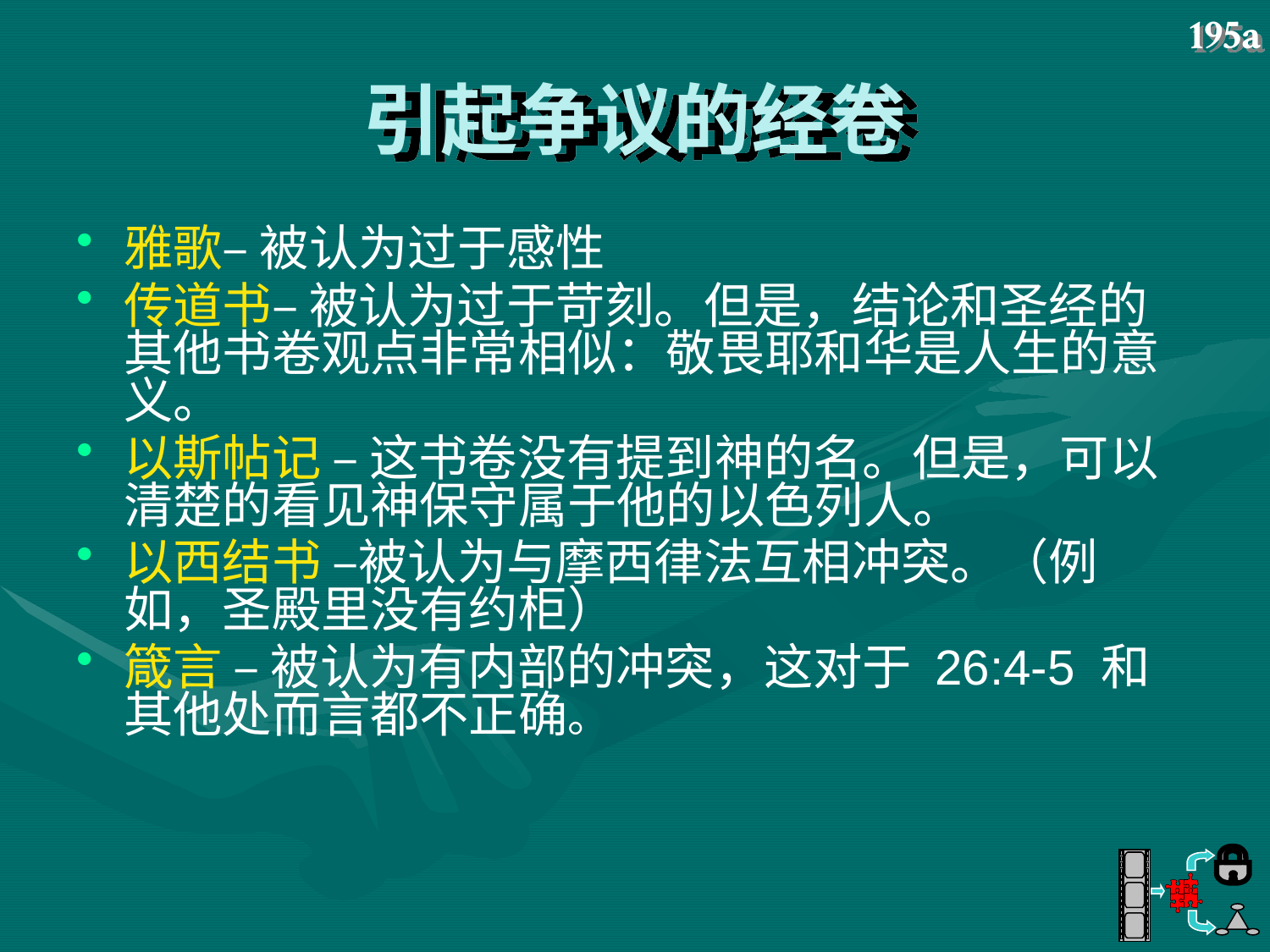

195a
# 引起争议的经卷
雅歌– 被认为过于感性
传道书– 被认为过于苛刻。但是，结论和圣经的其他书卷观点非常相似：敬畏耶和华是人生的意义。
以斯帖记 – 这书卷没有提到神的名。但是，可以清楚的看见神保守属于他的以色列人。
以西结书 –被认为与摩西律法互相冲突。（例如，圣殿里没有约柜）
箴言 – 被认为有内部的冲突，这对于 26:4-5 和其他处而言都不正确。